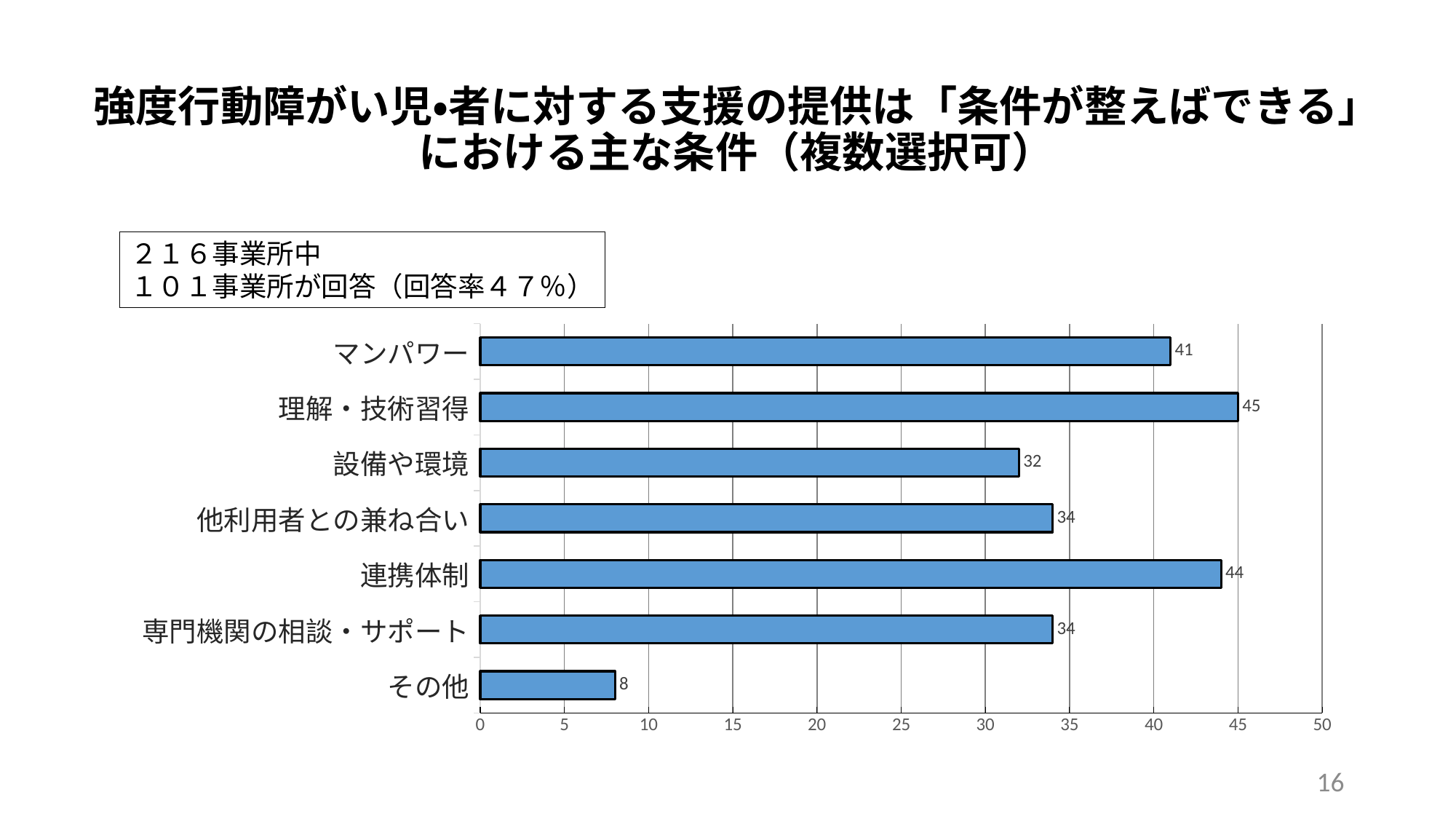

# 強度行動障がい児・者に対する支援の提供は「条件が整えばできる」における主な条件（複数選択可）
２１６事業所中
１０１事業所が回答（回答率４７％）

### Chart

| Category | 施設入所・生活介護・短期入所 | 列1 |
|---|---|---|
| その他 | None | 8.0 |
| 専門機関の相談・サポート | None | 34.0 |
| 連携体制 | None | 44.0 |
| 他利用者との兼ね合い | None | 34.0 |
| 設備や環境 | None | 32.0 |
| 理解・技術習得 | None | 45.0 |
| マンパワー | None | 41.0 |

### Chart

| Category |
|---|
16